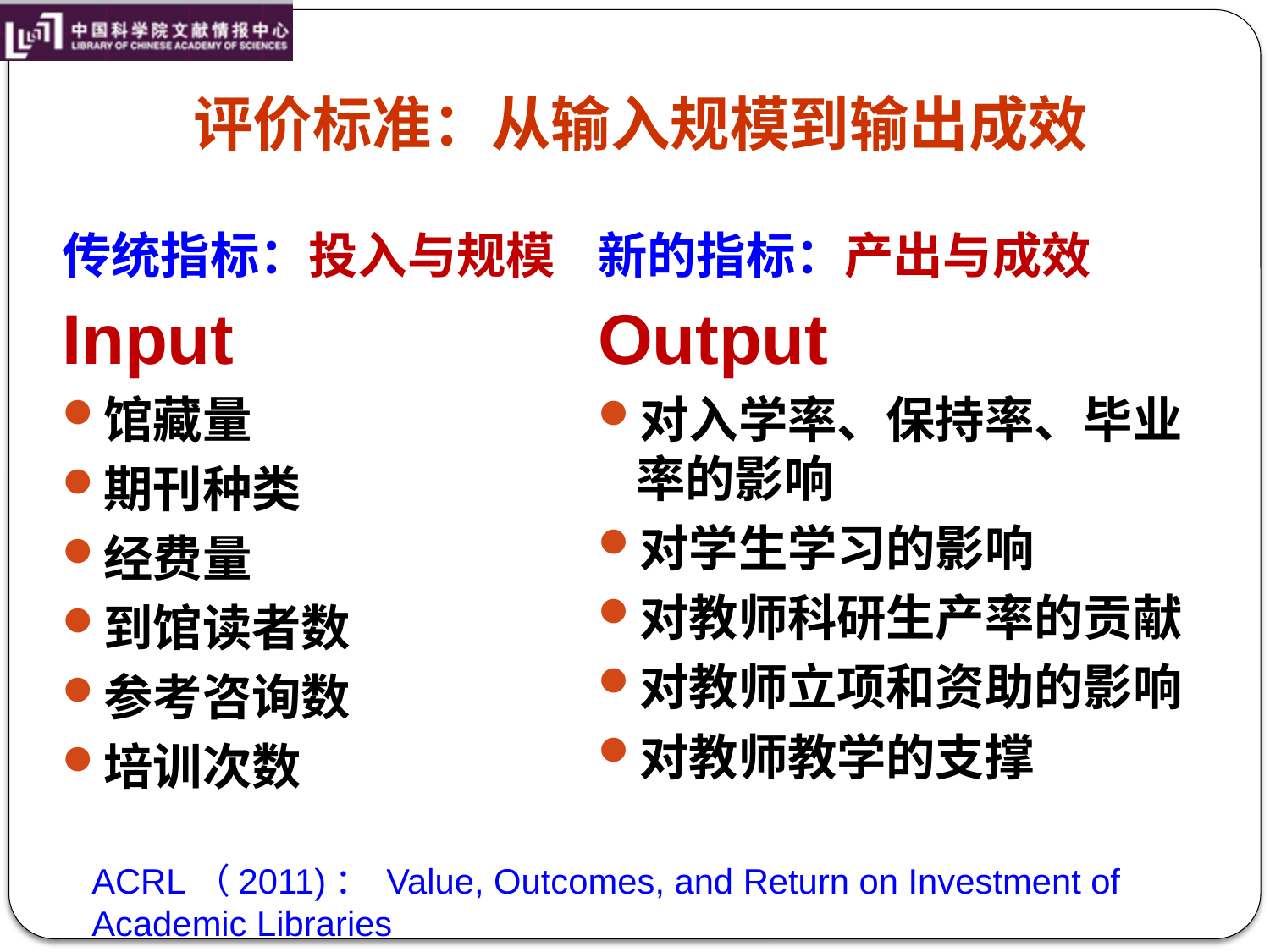

# 评价标准：从输入规模到输出成效
传统指标：投入与规模
Input
馆藏量
期刊种类
经费量
到馆读者数
参考咨询数
培训次数
新的指标：产出与成效
Output
对入学率、保持率、毕业率的影响
对学生学习的影响
对教师科研生产率的贡献
对教师立项和资助的影响
对教师教学的支撑

ACRL（2011)： Value, Outcomes, and Return on Investment of Academic Libraries
11